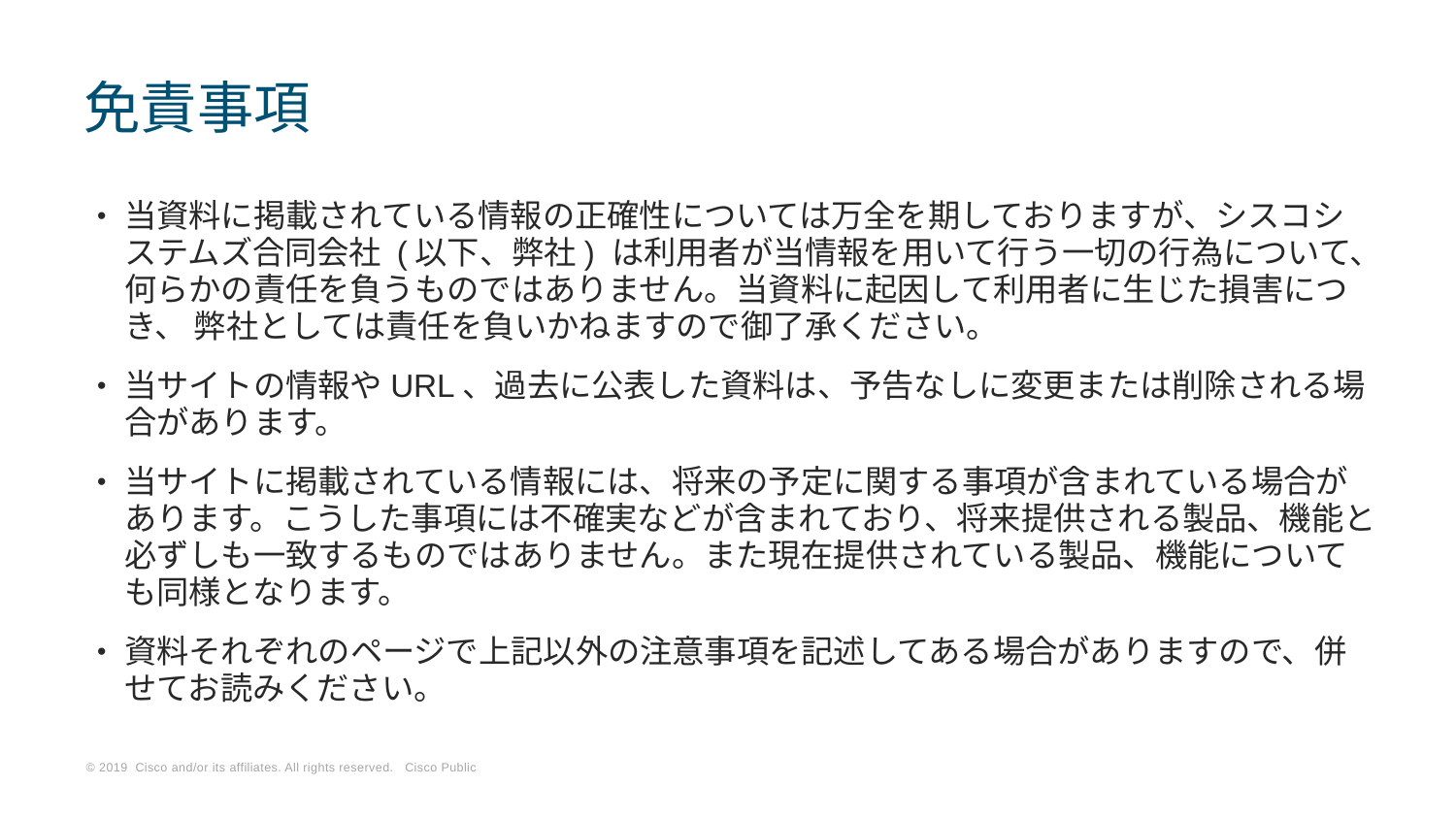

# 免責事項
当資料に掲載されている情報の正確性については万全を期しておりますが、シスコシステムズ合同会社 (以下、弊社) は利用者が当情報を用いて行う一切の行為について、何らかの責任を負うものではありません。当資料に起因して利用者に生じた損害につき、 弊社としては責任を負いかねますので御了承ください。
当サイトの情報やURL、過去に公表した資料は、予告なしに変更または削除される場合があります。
当サイトに掲載されている情報には、将来の予定に関する事項が含まれている場合があります。こうした事項には不確実などが含まれており、将来提供される製品、機能と必ずしも一致するものではありません。また現在提供されている製品、機能についても同様となります。
資料それぞれのページで上記以外の注意事項を記述してある場合がありますので、併せてお読みください。